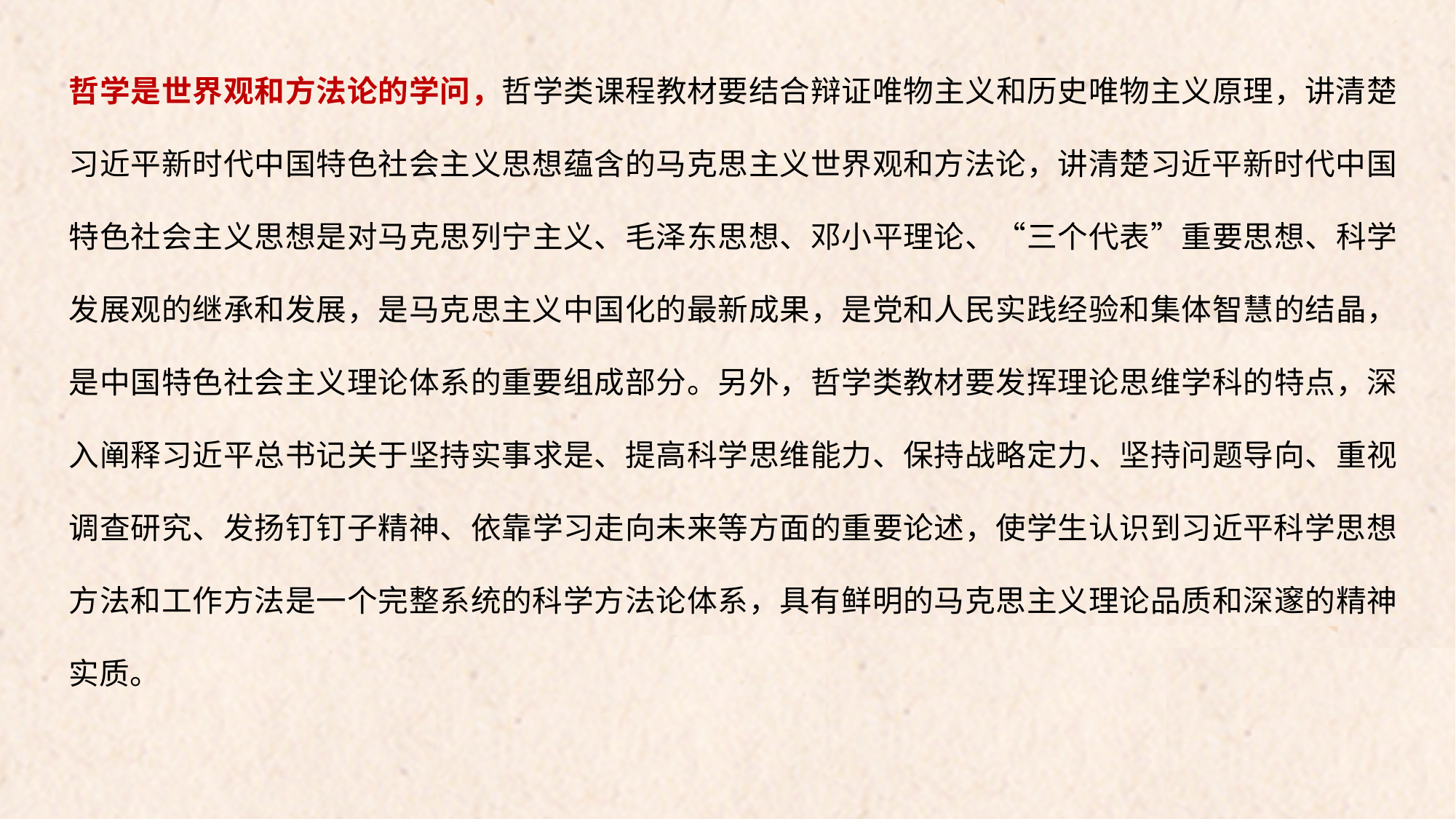

哲学是世界观和方法论的学问，哲学类课程教材要结合辩证唯物主义和历史唯物主义原理，讲清楚习近平新时代中国特色社会主义思想蕴含的马克思主义世界观和方法论，讲清楚习近平新时代中国特色社会主义思想是对马克思列宁主义、毛泽东思想、邓小平理论、“三个代表”重要思想、科学发展观的继承和发展，是马克思主义中国化的最新成果，是党和人民实践经验和集体智慧的结晶，是中国特色社会主义理论体系的重要组成部分。另外，哲学类教材要发挥理论思维学科的特点，深入阐释习近平总书记关于坚持实事求是、提高科学思维能力、保持战略定力、坚持问题导向、重视调查研究、发扬钉钉子精神、依靠学习走向未来等方面的重要论述，使学生认识到习近平科学思想方法和工作方法是一个完整系统的科学方法论体系，具有鲜明的马克思主义理论品质和深邃的精神实质。